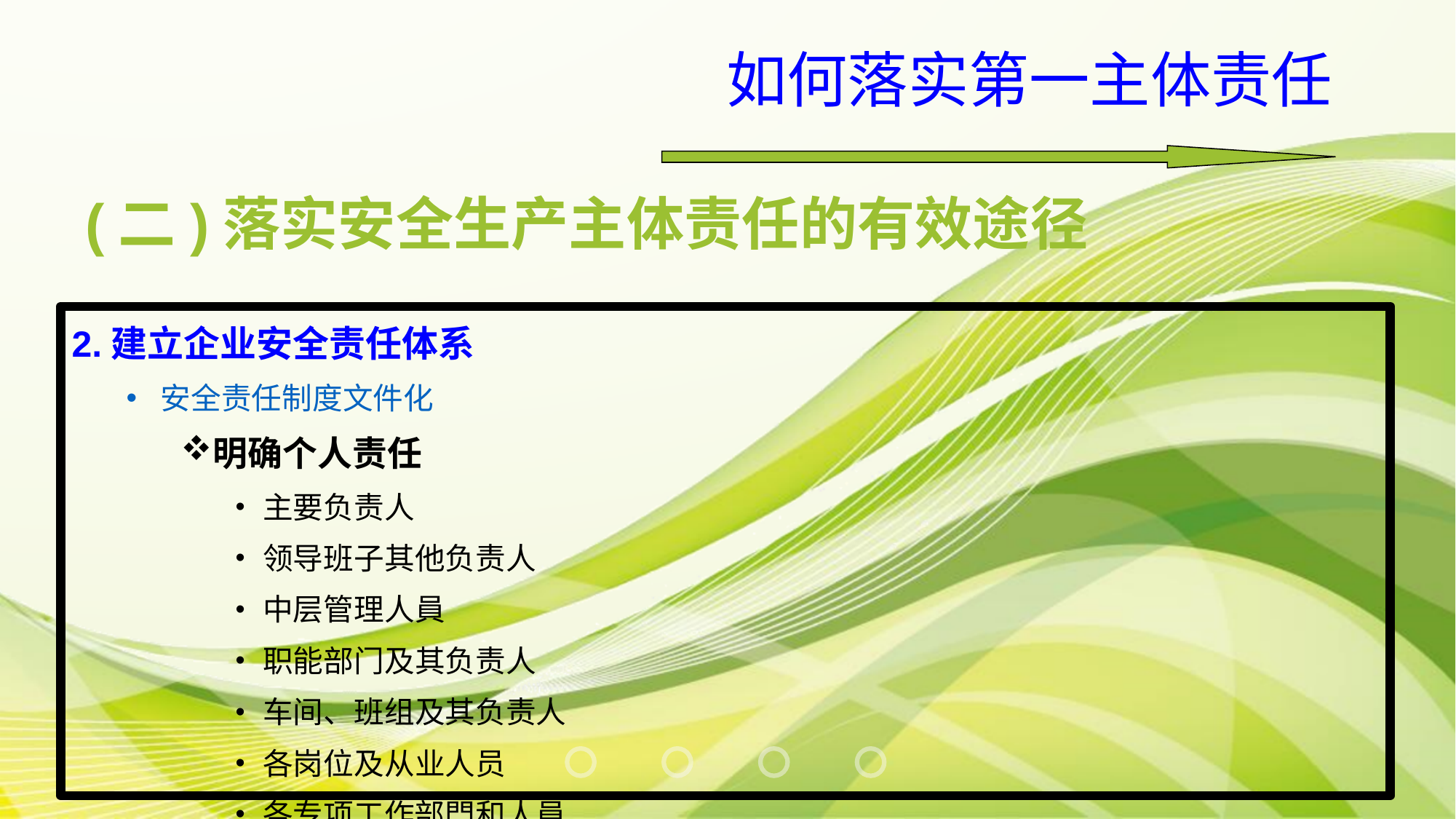

如何落实第一主体责任

(二)落实安全生产主体责任的有效途径
2.建立企业安全责任体系
安全责任制度文件化
明确个人责任
主要负责人
领导班子其他负责人
中层管理人員
职能部门及其负责人
车间、班组及其负责人
各岗位及从业人员
各专项工作部門和人員